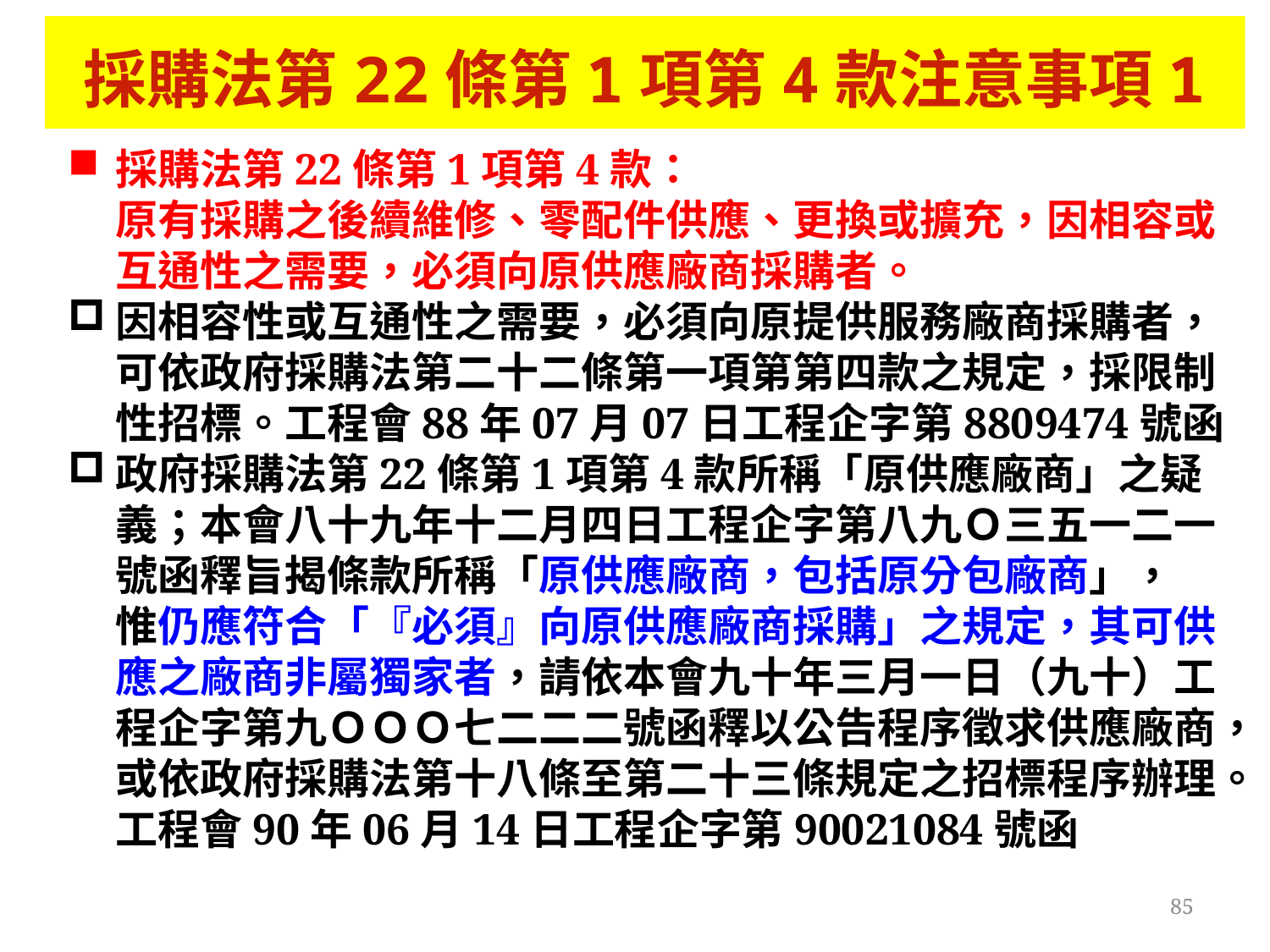

採購法第22條第1項第4款注意事項1
採購法第22條第1項第4款：
原有採購之後續維修、零配件供應、更換或擴充，因相容或互通性之需要，必須向原供應廠商採購者。
因相容性或互通性之需要，必須向原提供服務廠商採購者，可依政府採購法第二十二條第一項第第四款之規定，採限制性招標。工程會88年07月07日工程企字第8809474號函
政府採購法第22條第1項第4款所稱「原供應廠商」之疑義；本會八十九年十二月四日工程企字第八九Ｏ三五一二一號函釋旨揭條款所稱「原供應廠商，包括原分包廠商」，
惟仍應符合「『必須』向原供應廠商採購」之規定，其可供應之廠商非屬獨家者，請依本會九十年三月一日（九十）工程企字第九ＯＯＯ七二二二號函釋以公告程序徵求供應廠商，或依政府採購法第十八條至第二十三條規定之招標程序辦理。工程會90年06月14日工程企字第90021084號函
85